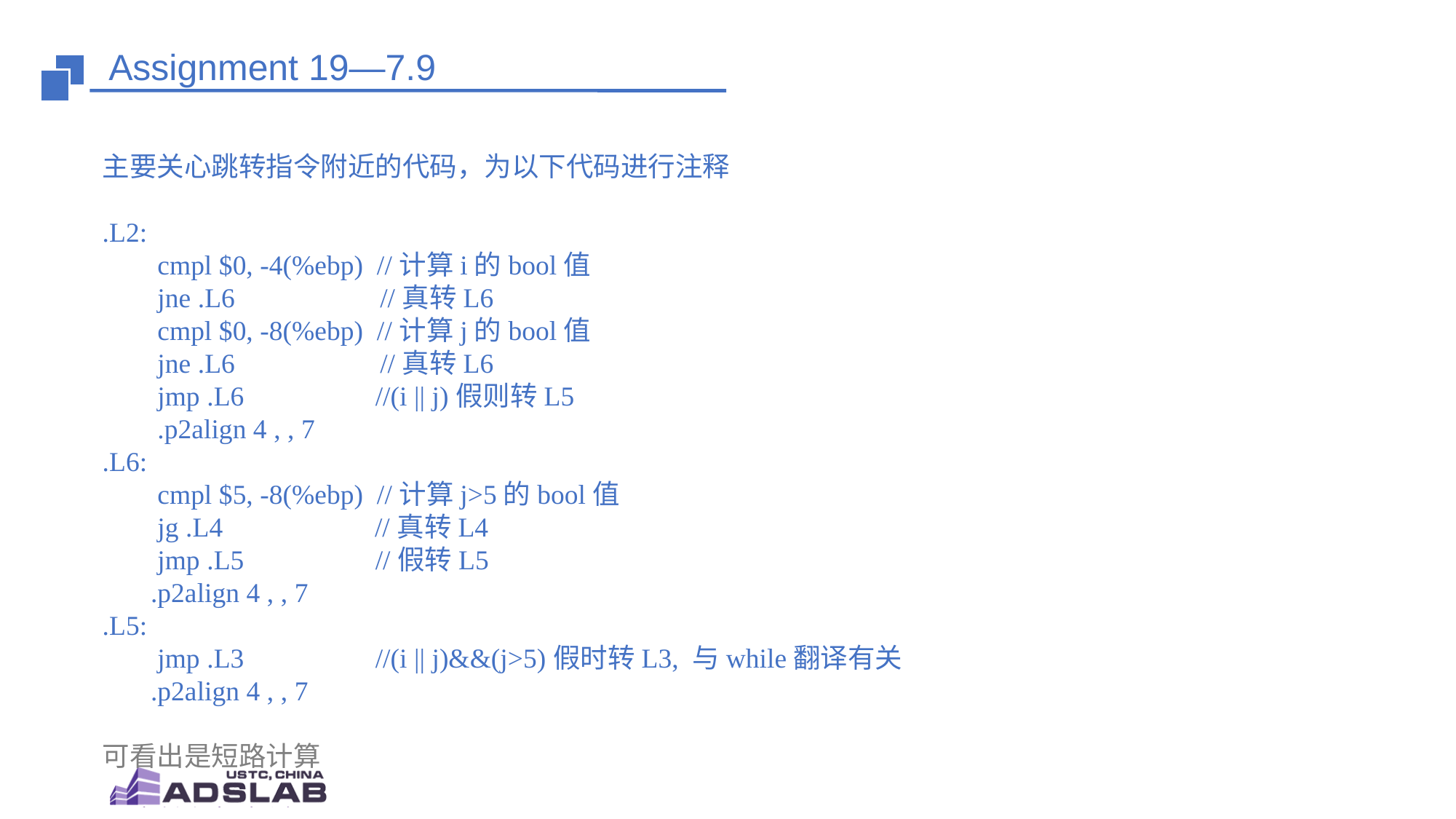

# Assignment 19—7.9

主要关心跳转指令附近的代码，为以下代码进行注释

.L2:
        cmpl $0, -4(%ebp)  //计算i的bool值
        jne .L6                     //真转L6
        cmpl $0, -8(%ebp)  //计算j的bool值
        jne .L6                     //真转L6
        jmp .L6                   //(i || j)假则转L5
        .p2align 4 , , 7
.L6:
        cmpl $5, -8(%ebp)  //计算j>5的bool值
        jg .L4                      //真转L4
        jmp .L5                   //假转L5
       .p2align 4 , , 7
.L5:
        jmp .L3                   //(i || j)&&(j>5)假时转L3, 与while翻译有关
       .p2align 4 , , 7

可看出是短路计算